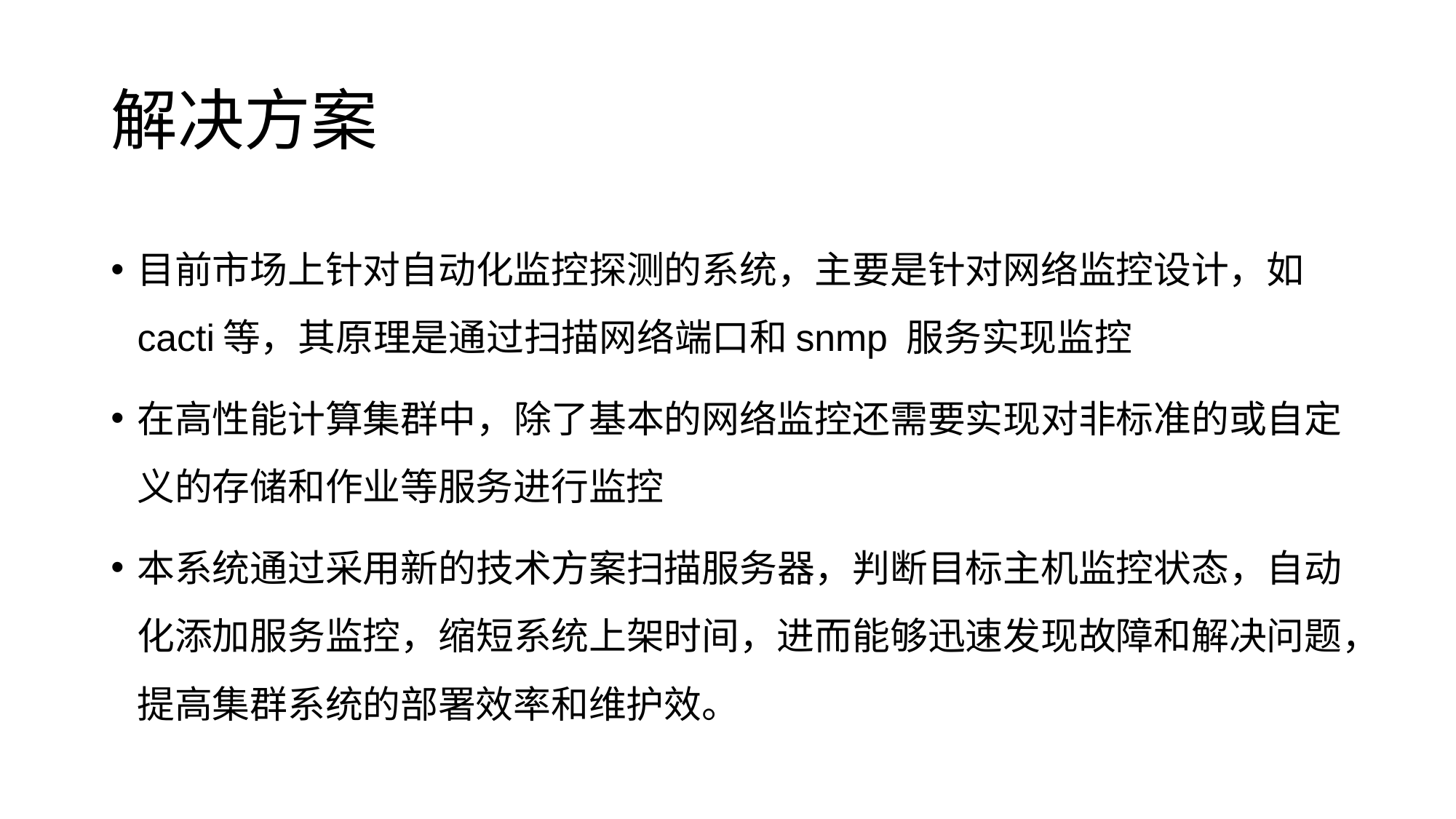

# 解决方案
目前市场上针对自动化监控探测的系统，主要是针对网络监控设计，如cacti等，其原理是通过扫描网络端口和snmp 服务实现监控
在高性能计算集群中，除了基本的网络监控还需要实现对非标准的或自定义的存储和作业等服务进行监控
本系统通过采用新的技术方案扫描服务器，判断目标主机监控状态，自动化添加服务监控，缩短系统上架时间，进而能够迅速发现故障和解决问题，提高集群系统的部署效率和维护效。